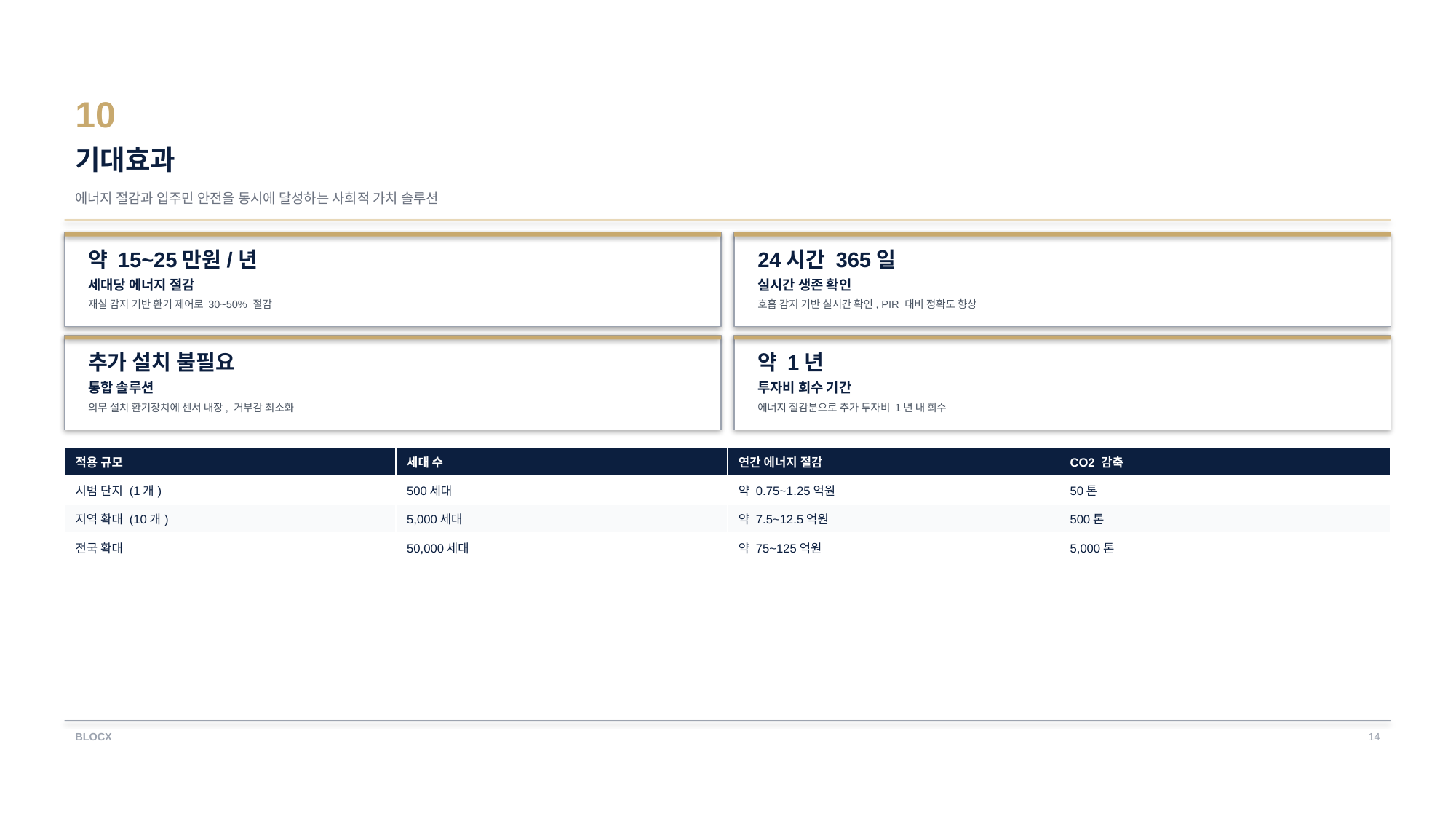

10
기대효과
에너지 절감과 입주민 안전을 동시에 달성하는 사회적 가치 솔루션

약 15~25만원/년
24시간 365일
세대당 에너지 절감
실시간 생존 확인
재실 감지 기반 환기 제어로 30~50% 절감
호흡 감지 기반 실시간 확인, PIR 대비 정확도 향상

추가 설치 불필요
약 1년
통합 솔루션
투자비 회수 기간
의무 설치 환기장치에 센서 내장, 거부감 최소화
에너지 절감분으로 추가 투자비 1년 내 회수
| 적용 규모 | 세대 수 | 연간 에너지 절감 | CO2 감축 |
| --- | --- | --- | --- |
| 시범 단지 (1개) | 500세대 | 약 0.75~1.25억원 | 50톤 |
| 지역 확대 (10개) | 5,000세대 | 약 7.5~12.5억원 | 500톤 |
| 전국 확대 | 50,000세대 | 약 75~125억원 | 5,000톤 |

BLOCX
14